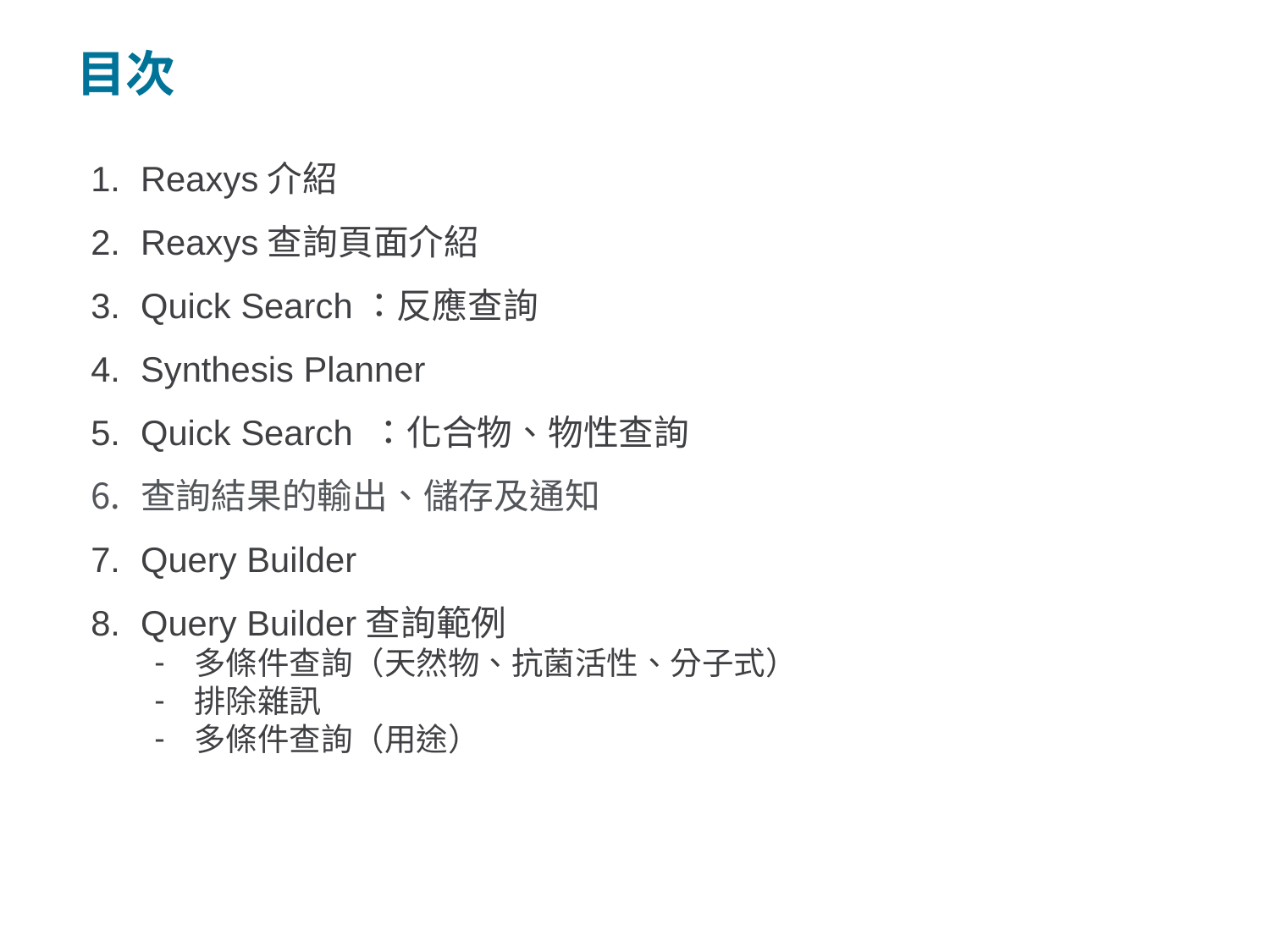

# 目次
Reaxys介紹
Reaxys查詢頁面介紹
Quick Search：反應查詢
Synthesis Planner
Quick Search ：化合物、物性查詢
查詢結果的輸出、儲存及通知
Query Builder
Query Builder查詢範例
多條件查詢（天然物、抗菌活性、分子式）
排除雜訊
多條件查詢（用途）